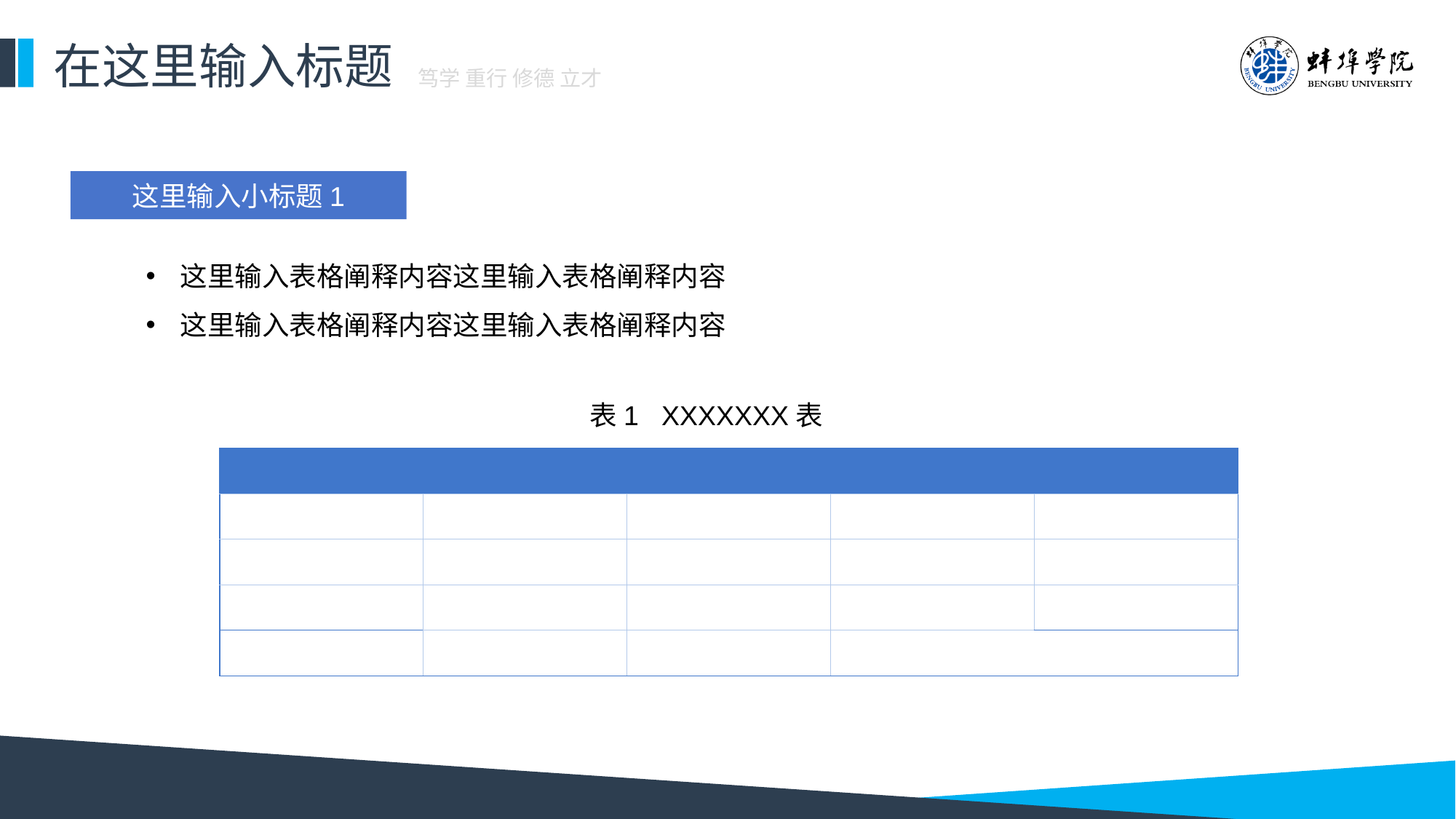

在这里输入标题
笃学 重行 修德 立才
这里输入小标题1
这里输入表格阐释内容这里输入表格阐释内容
这里输入表格阐释内容这里输入表格阐释内容

表1   XXXXXXX表
|  |  |  |  |  |
| --- | --- | --- | --- | --- |
|  |  |  |  |  |
|  |  |  |  |  |
|  |  |  |  |  |
|  |  |  |  |  |